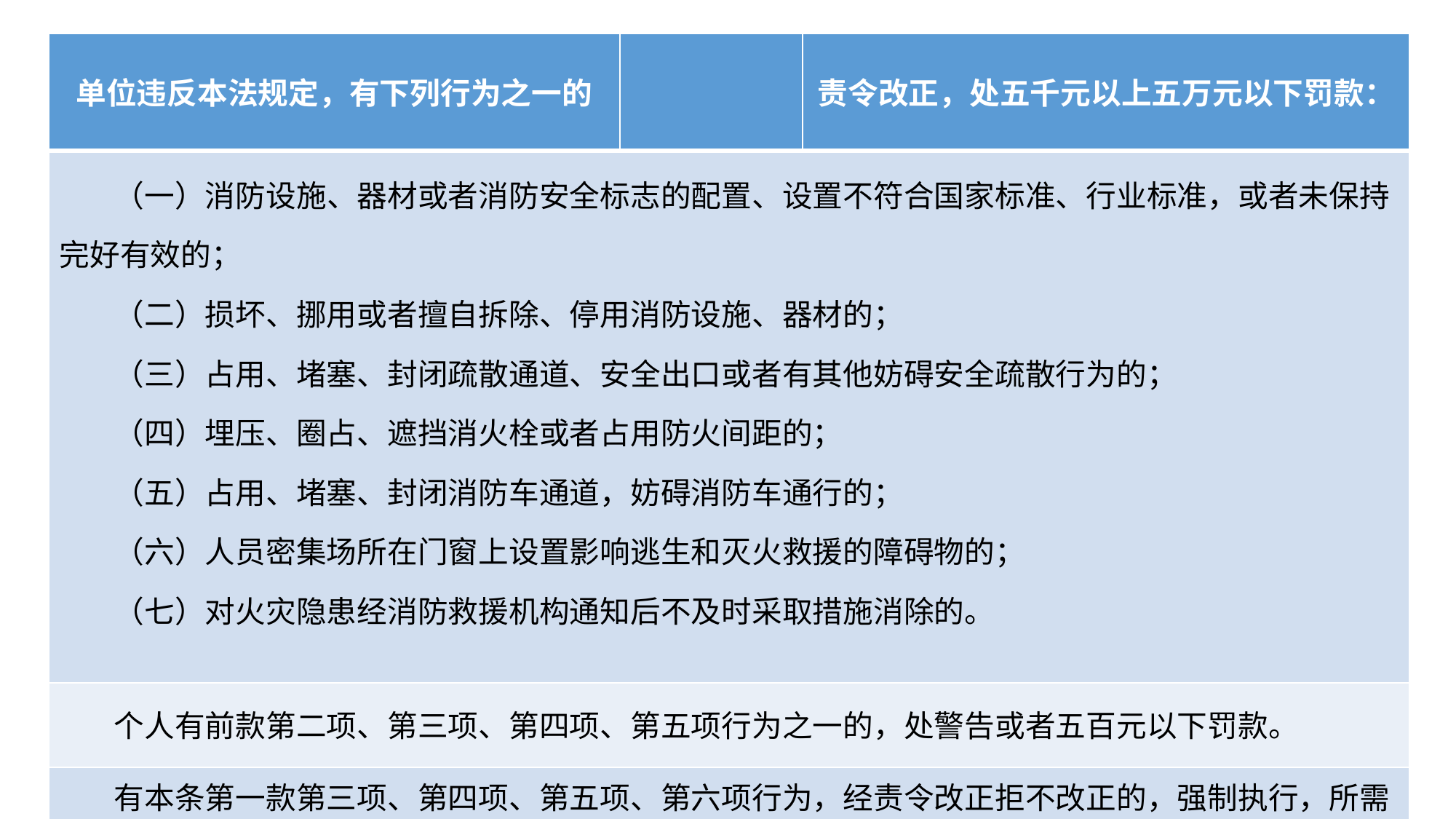

| 单位违反本法规定，有下列行为之一的 |  | 责令改正，处五千元以上五万元以下罚款： |
| --- | --- | --- |
| （一）消防设施、器材或者消防安全标志的配置、设置不符合国家标准、行业标准，或者未保持完好有效的； （二）损坏、挪用或者擅自拆除、停用消防设施、器材的； （三）占用、堵塞、封闭疏散通道、安全出口或者有其他妨碍安全疏散行为的； （四）埋压、圈占、遮挡消火栓或者占用防火间距的； （五）占用、堵塞、封闭消防车通道，妨碍消防车通行的； （六）人员密集场所在门窗上设置影响逃生和灭火救援的障碍物的； （七）对火灾隐患经消防救援机构通知后不及时采取措施消除的。 |  |  |
| 个人有前款第二项、第三项、第四项、第五项行为之一的，处警告或者五百元以下罚款。 |  |  |
| 有本条第一款第三项、第四项、第五项、第六项行为，经责令改正拒不改正的，强制执行，所需费用由违法行为人承担。 |  |  |
#